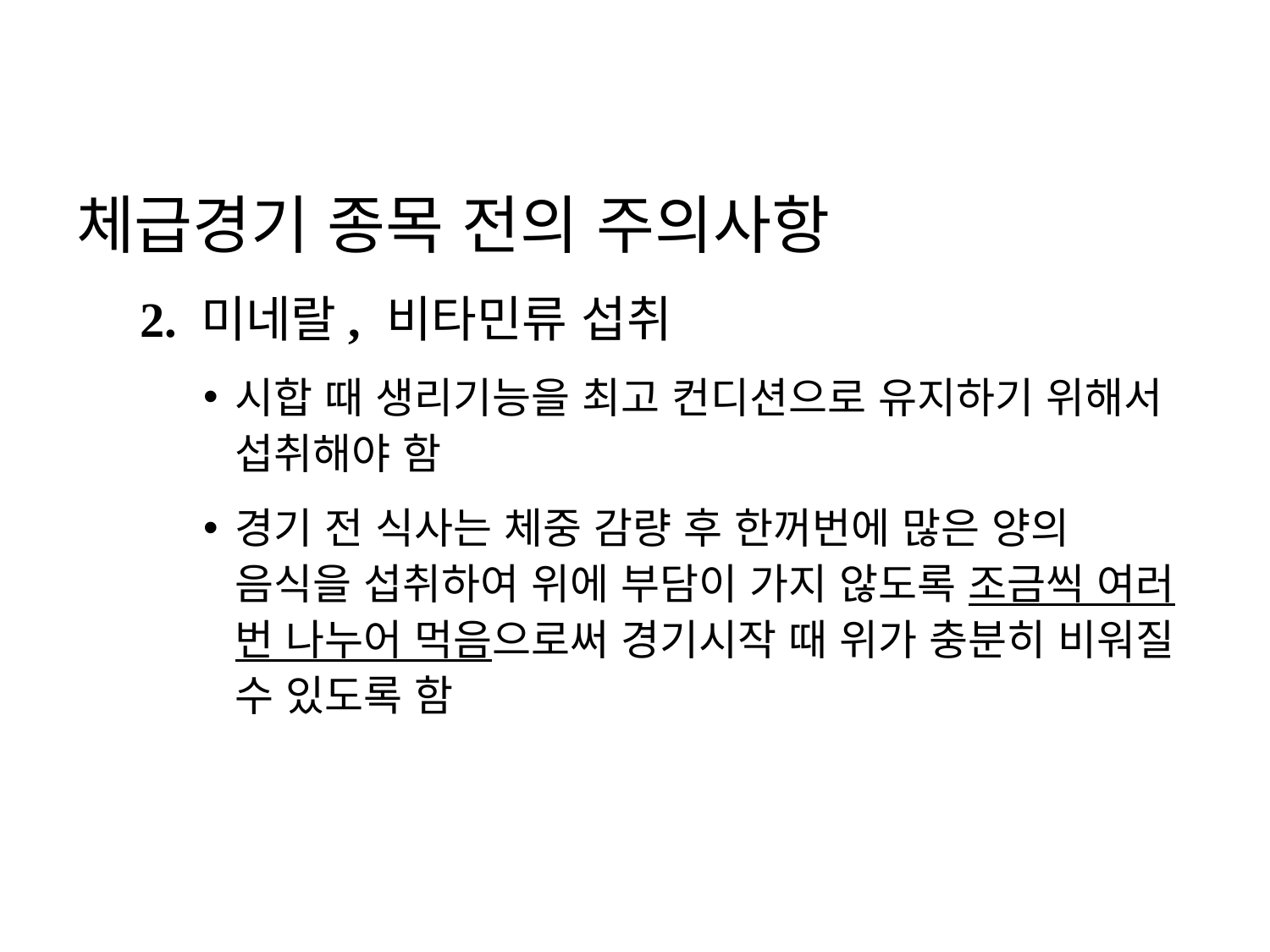

체급경기 종목 전의 주의사항
2. 미네랄, 비타민류 섭취
시합 때 생리기능을 최고 컨디션으로 유지하기 위해서 섭취해야 함
경기 전 식사는 체중 감량 후 한꺼번에 많은 양의 음식을 섭취하여 위에 부담이 가지 않도록 조금씩 여러 번 나누어 먹음으로써 경기시작 때 위가 충분히 비워질 수 있도록 함